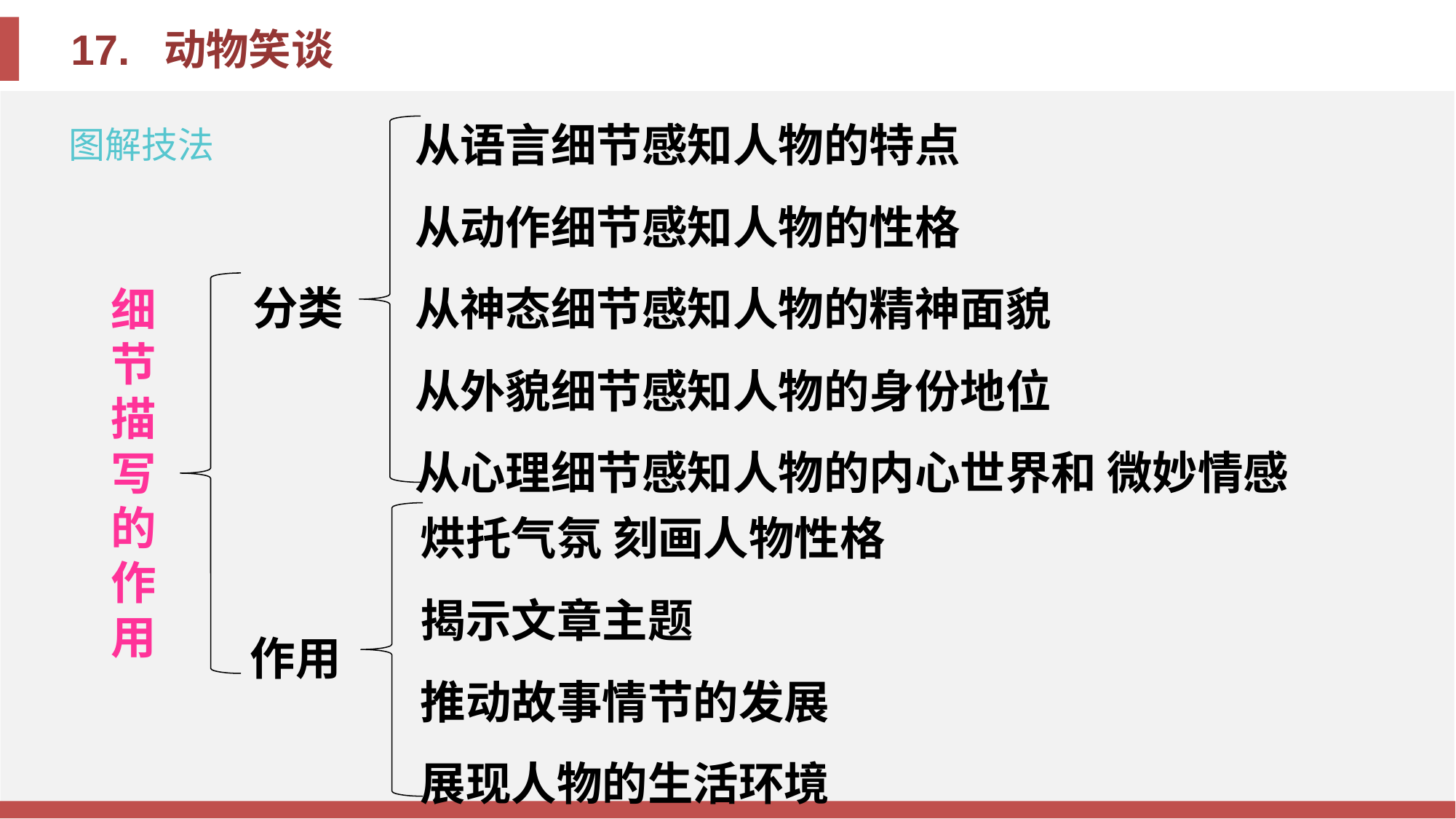

从语言细节感知人物的特点
从动作细节感知人物的性格
从神态细节感知人物的精神面貌
从外貌细节感知人物的身份地位
从心理细节感知人物的内心世界和 微妙情感
分类

细节描写的作用
烘托气氛 刻画人物性格
揭示文章主题
推动故事情节的发展
展现人物的生活环境
作用

图解技法